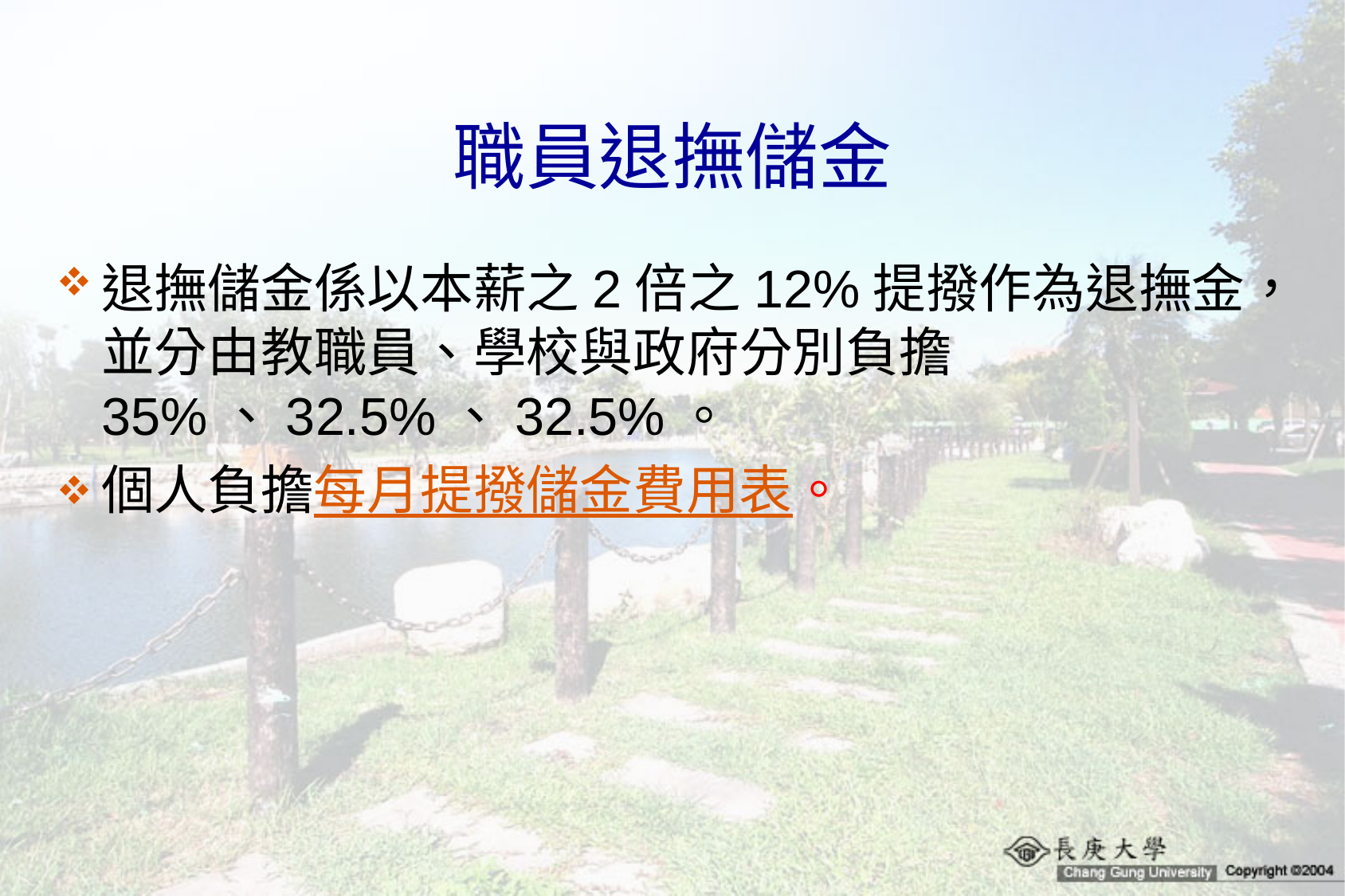

# 職員退撫儲金
退撫儲金係以本薪之2倍之12%提撥作為退撫金，並分由教職員、學校與政府分別負擔35%、32.5%、32.5%。
個人負擔每月提撥儲金費用表。